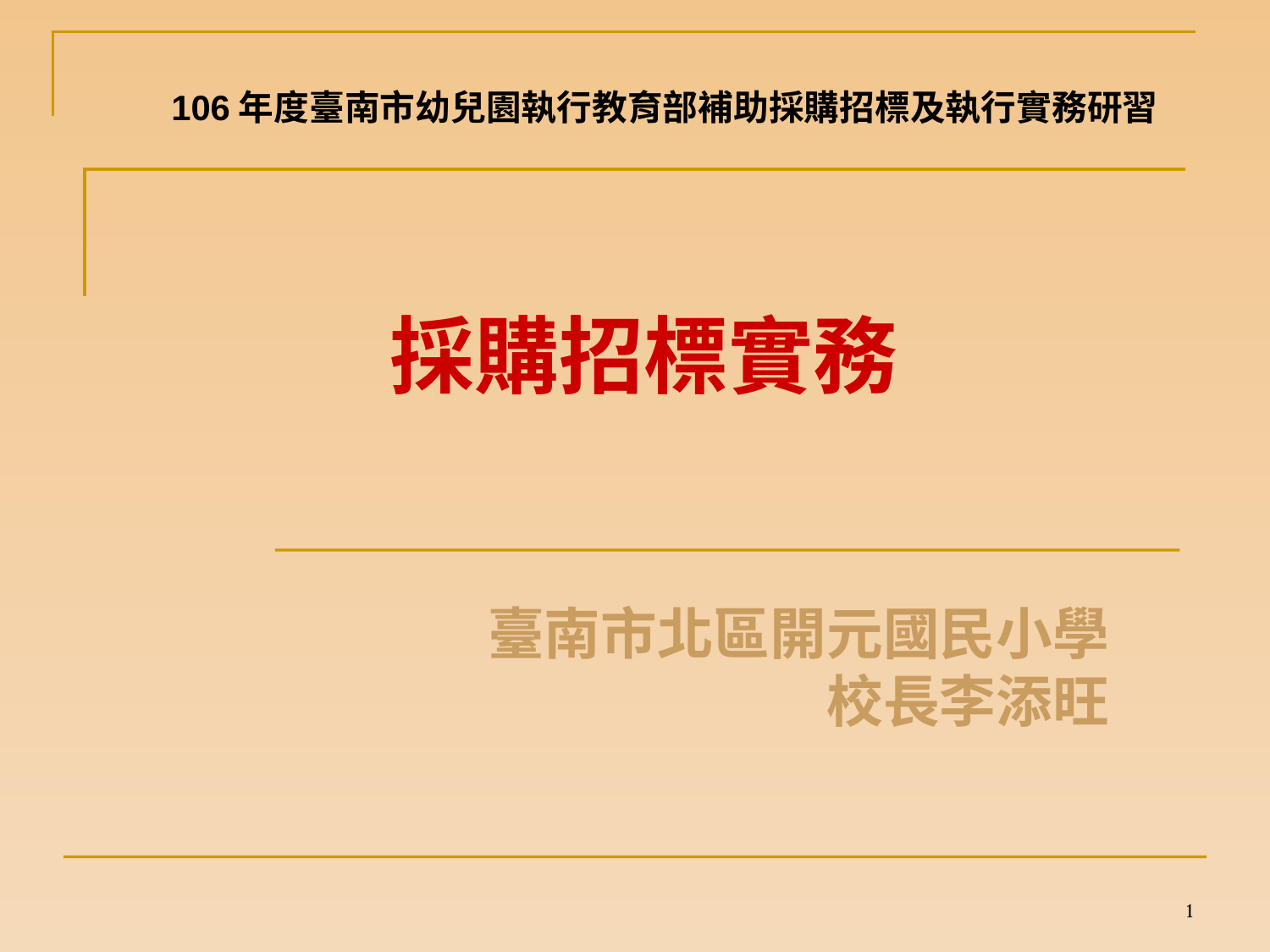

106年度臺南市幼兒園執行教育部補助採購招標及執行實務研習
# 採購招標實務
臺南市北區開元國民小學
校長李添旺

1